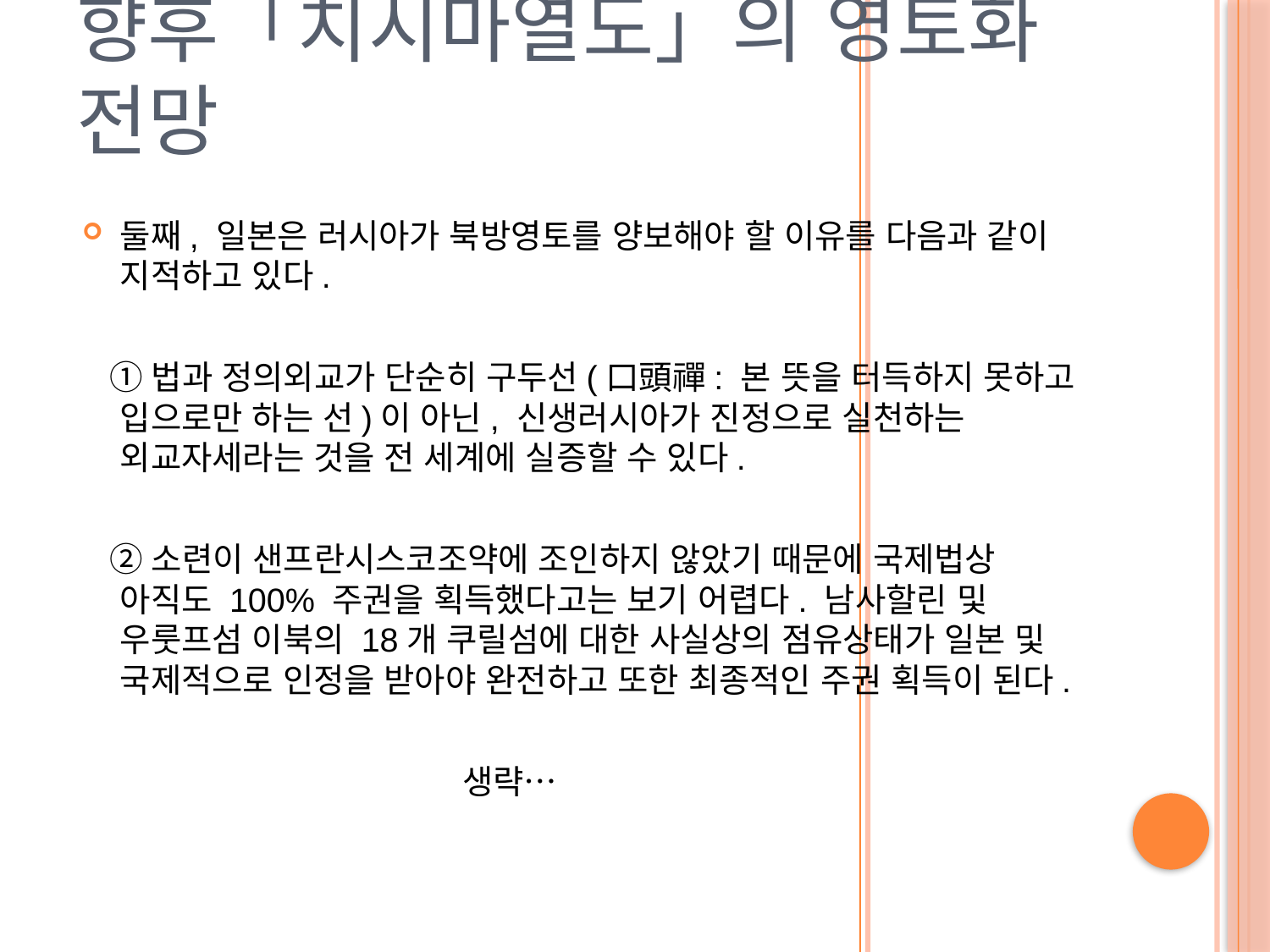

# 향후「치시마열도」의 영토화 전망
둘째, 일본은 러시아가 북방영토를 양보해야 할 이유를 다음과 같이 지적하고 있다.

   ①법과 정의외교가 단순히 구두선(口頭禪: 본 뜻을 터득하지 못하고 입으로만 하는 선)이 아닌, 신생러시아가 진정으로 실천하는 외교자세라는 것을 전 세계에 실증할 수 있다.

   ②소련이 샌프란시스코조약에 조인하지 않았기 때문에 국제법상 아직도 100% 주권을 획득했다고는 보기 어렵다. 남사할린 및 우룻프섬 이북의 18개 쿠릴섬에 대한 사실상의 점유상태가 일본 및 국제적으로 인정을 받아야 완전하고 또한 최종적인 주권 획득이 된다.

                                        생략…